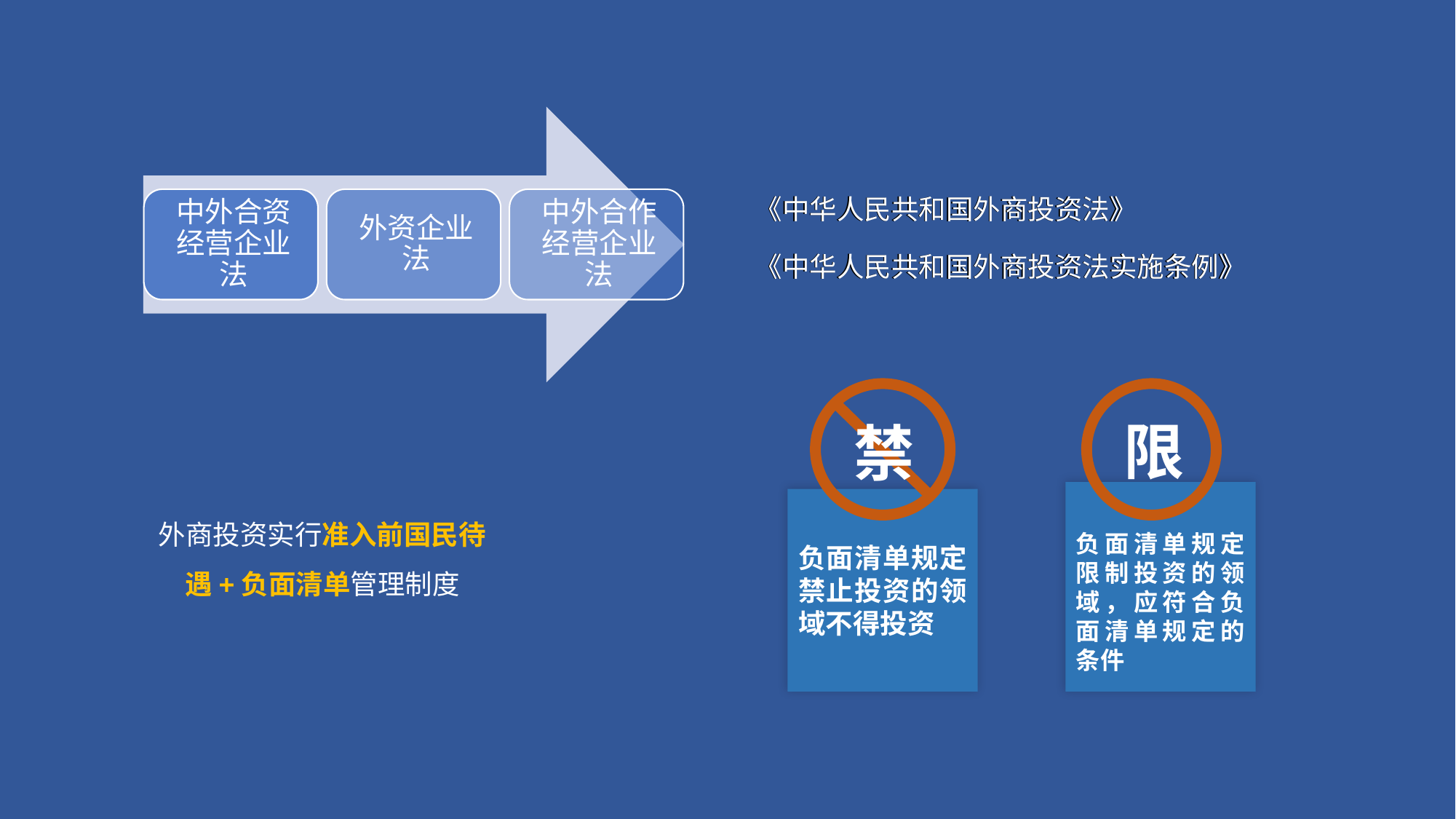

中外合资经营企业法
外资企业法
中外合作经营企业法
《中华人民共和国外商投资法》
《中华人民共和国外商投资法》
《中华人民共和国外商投资法实施条例》
《中华人民共和国外商投资法实施条例》

限
禁

负面清单规定限制投资的领域，应符合负面清单规定的条件
负面清单规定禁止投资的领域不得投资
外商投资实行准入前国民待遇+负面清单管理制度